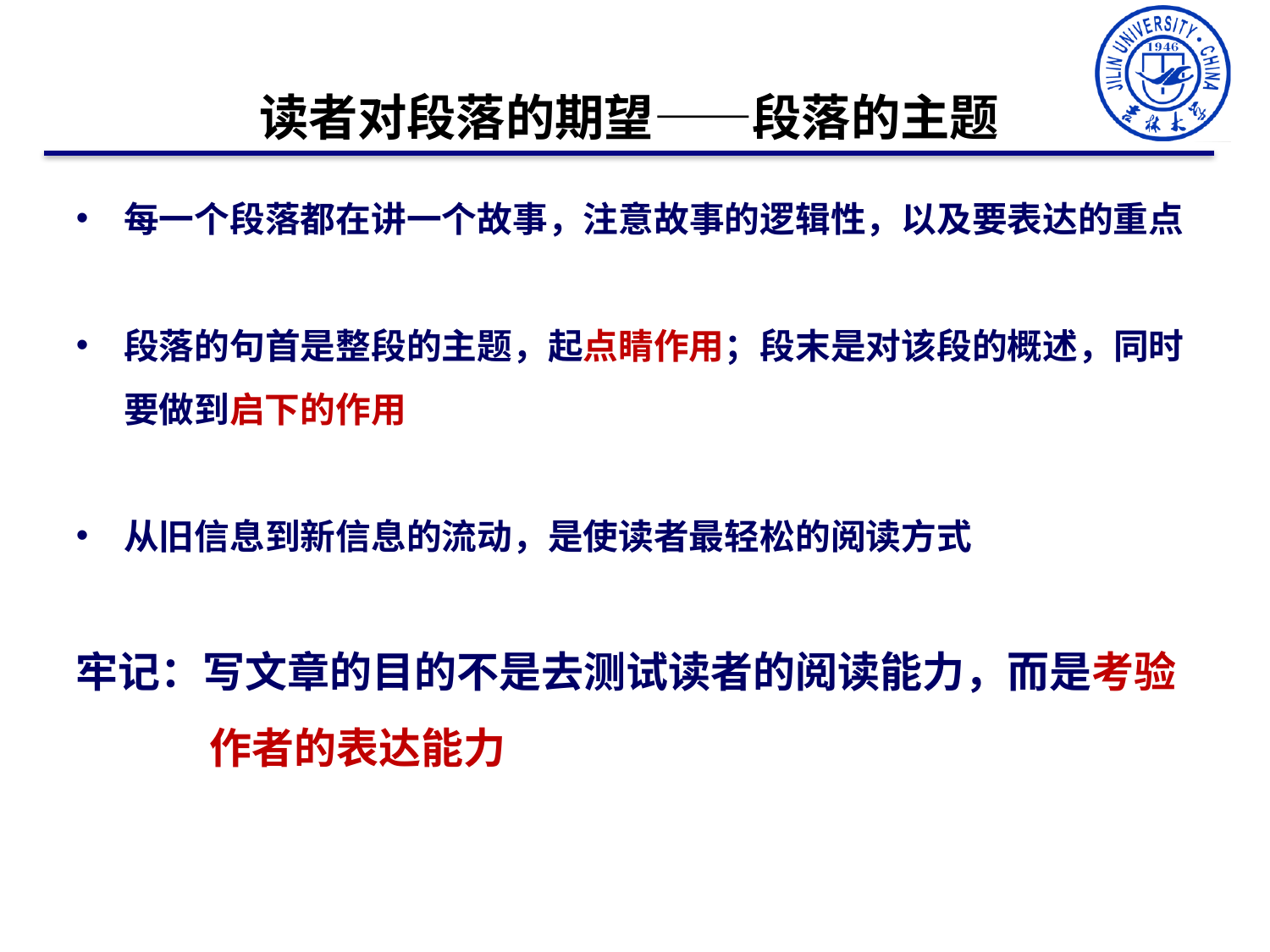

读者对段落的期望——段落的主题
每一个段落都在讲一个故事，注意故事的逻辑性，以及要表达的重点

段落的句首是整段的主题，起点睛作用；段末是对该段的概述，同时要做到启下的作用

从旧信息到新信息的流动，是使读者最轻松的阅读方式

牢记：写文章的目的不是去测试读者的阅读能力，而是考验
             作者的表达能力